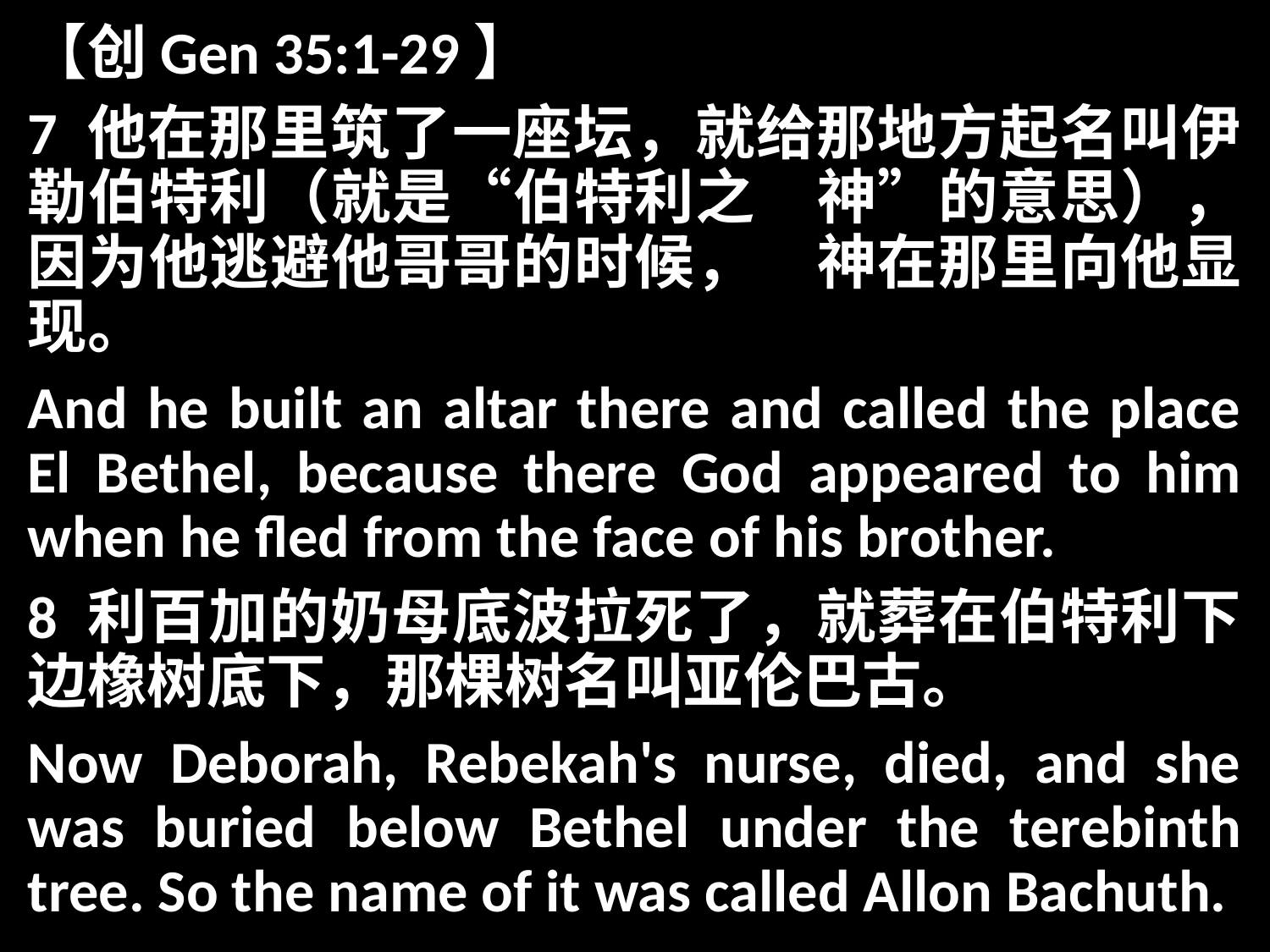

【创Gen 35:1-29】
7 他在那里筑了一座坛，就给那地方起名叫伊勒伯特利（就是“伯特利之　神”的意思），因为他逃避他哥哥的时候，　神在那里向他显现。
And he built an altar there and called the place El Bethel, because there God appeared to him when he fled from the face of his brother.
8 利百加的奶母底波拉死了，就葬在伯特利下边橡树底下，那棵树名叫亚伦巴古。
Now Deborah, Rebekah's nurse, died, and she was buried below Bethel under the terebinth tree. So the name of it was called Allon Bachuth.